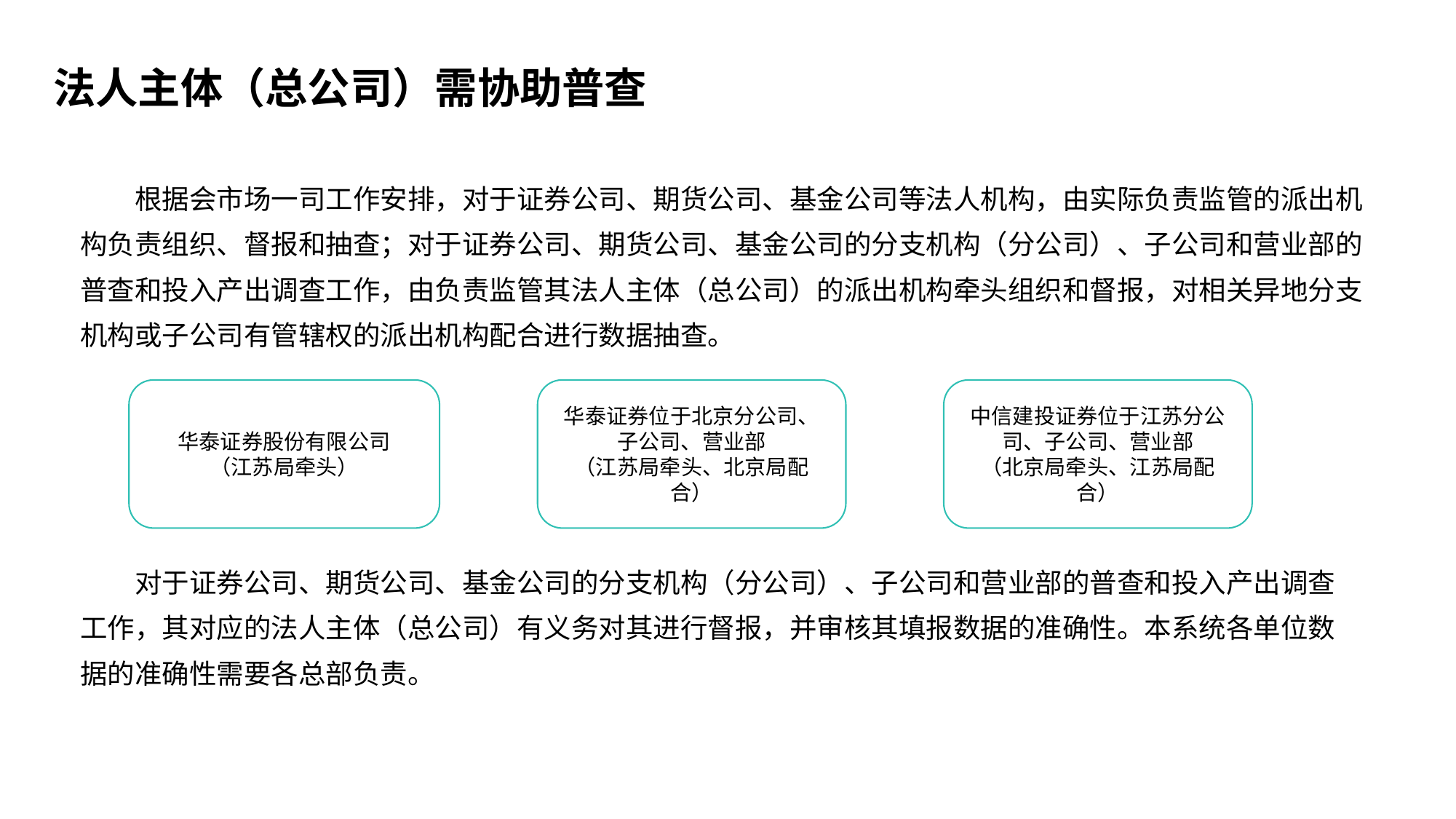

法人主体（总公司）需协助普查

根据会市场一司工作安排，对于证券公司、期货公司、基金公司等法人机构，由实际负责监管的派出机构负责组织、督报和抽查；对于证券公司、期货公司、基金公司的分支机构（分公司）、子公司和营业部的普查和投入产出调查工作，由负责监管其法人主体（总公司）的派出机构牵头组织和督报，对相关异地分支机构或子公司有管辖权的派出机构配合进行数据抽查。

华泰证券股份有限公司
（江苏局牵头）
华泰证券位于北京分公司、子公司、营业部
（江苏局牵头、北京局配合）
中信建投证券位于江苏分公司、子公司、营业部
（北京局牵头、江苏局配合）
对于证券公司、期货公司、基金公司的分支机构（分公司）、子公司和营业部的普查和投入产出调查工作，其对应的法人主体（总公司）有义务对其进行督报，并审核其填报数据的准确性。本系统各单位数据的准确性需要各总部负责。